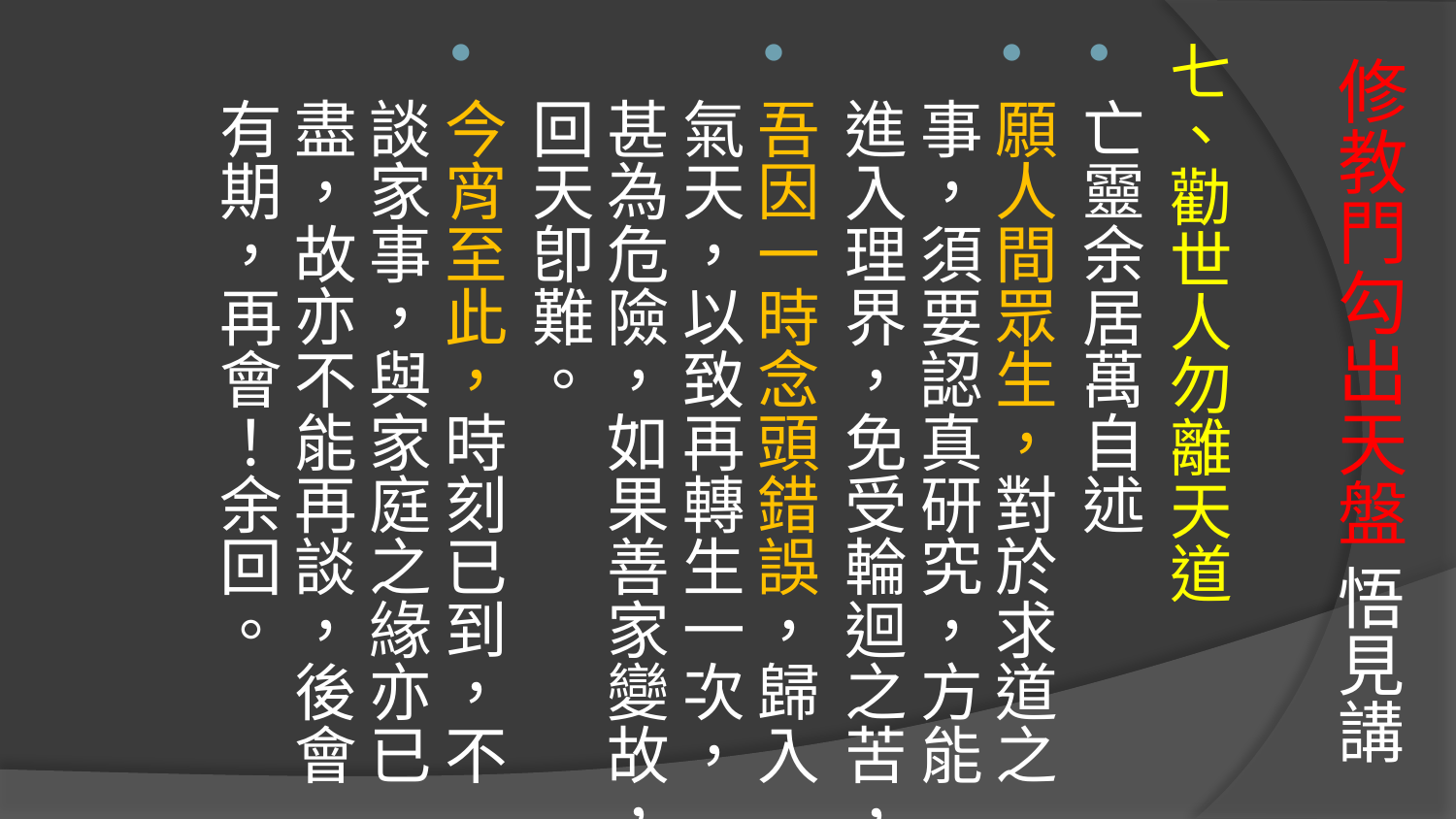

七、勸世人勿離天道
亡靈余居萬自述
願人間眾生，對於求道之事，須要認真研究，方能進入理界，免受輪迴之苦，
吾因一時念頭錯誤，歸入氣天，以致再轉生一次，甚為危險，如果善家變故，回天卽難。
今宵至此，時刻已到，不談家事，與家庭之緣亦已盡，故亦不能再談，後會有期，再會！余回。

# 修教門勾出天盤 悟見講